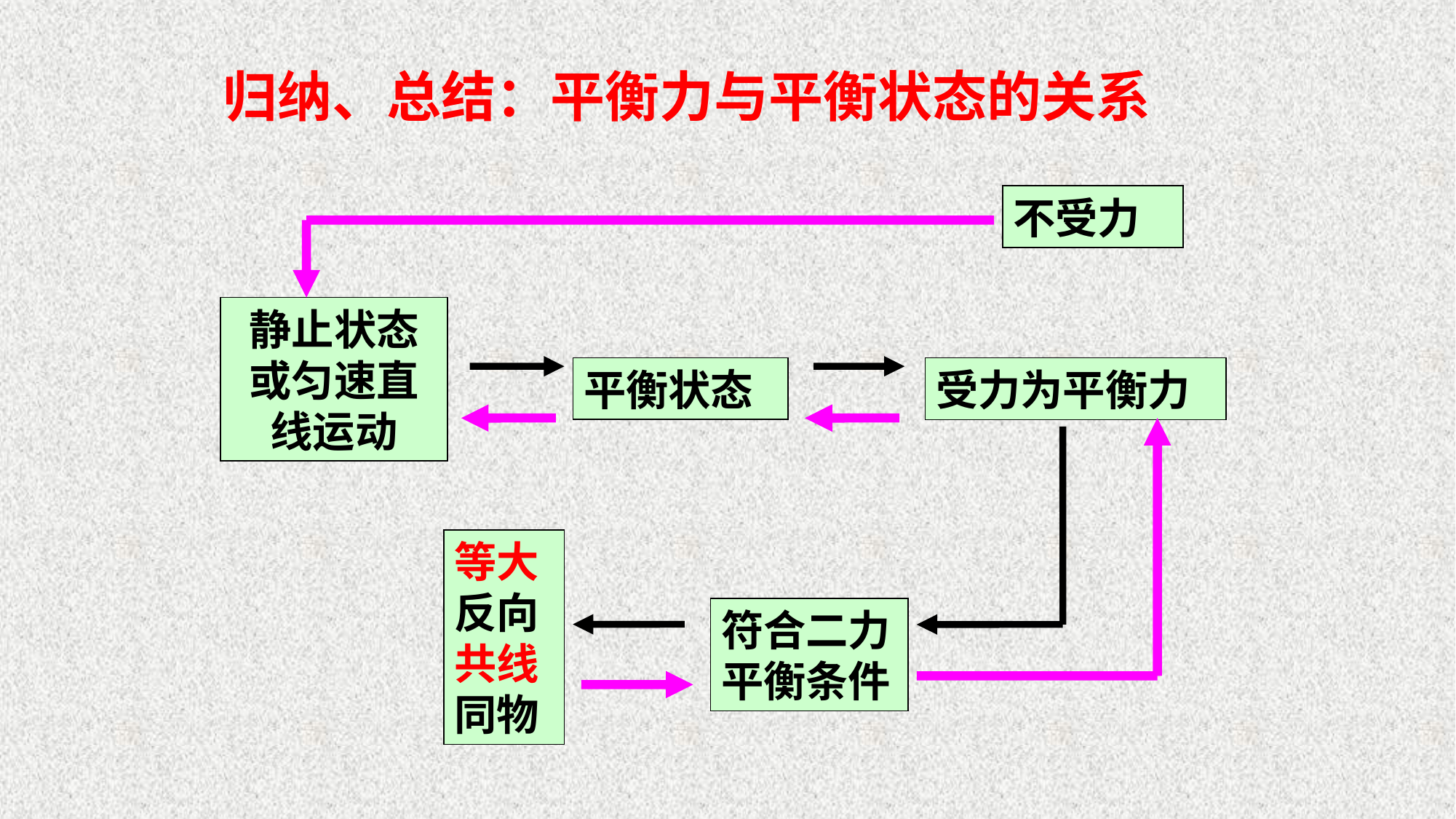

归纳、总结：
平衡力与平衡状态的关系
不受力

静止状态
或匀速直线运动
平衡状态
受力为平衡力

等大
反向
共线同物
符合二力平衡条件